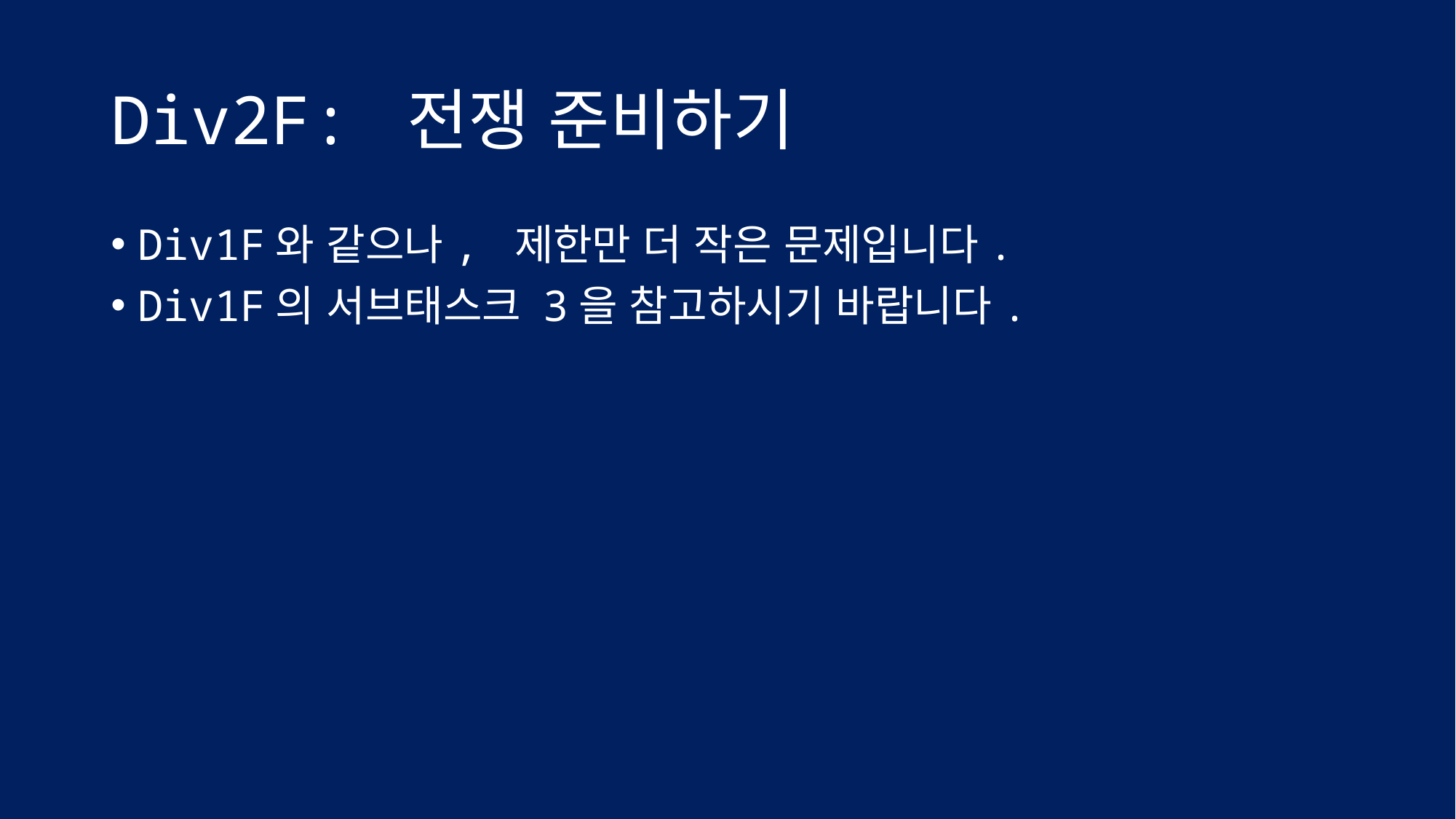

# Div2F: 전쟁 준비하기
Div1F와 같으나, 제한만 더 작은 문제입니다.
Div1F의 서브태스크 3을 참고하시기 바랍니다.